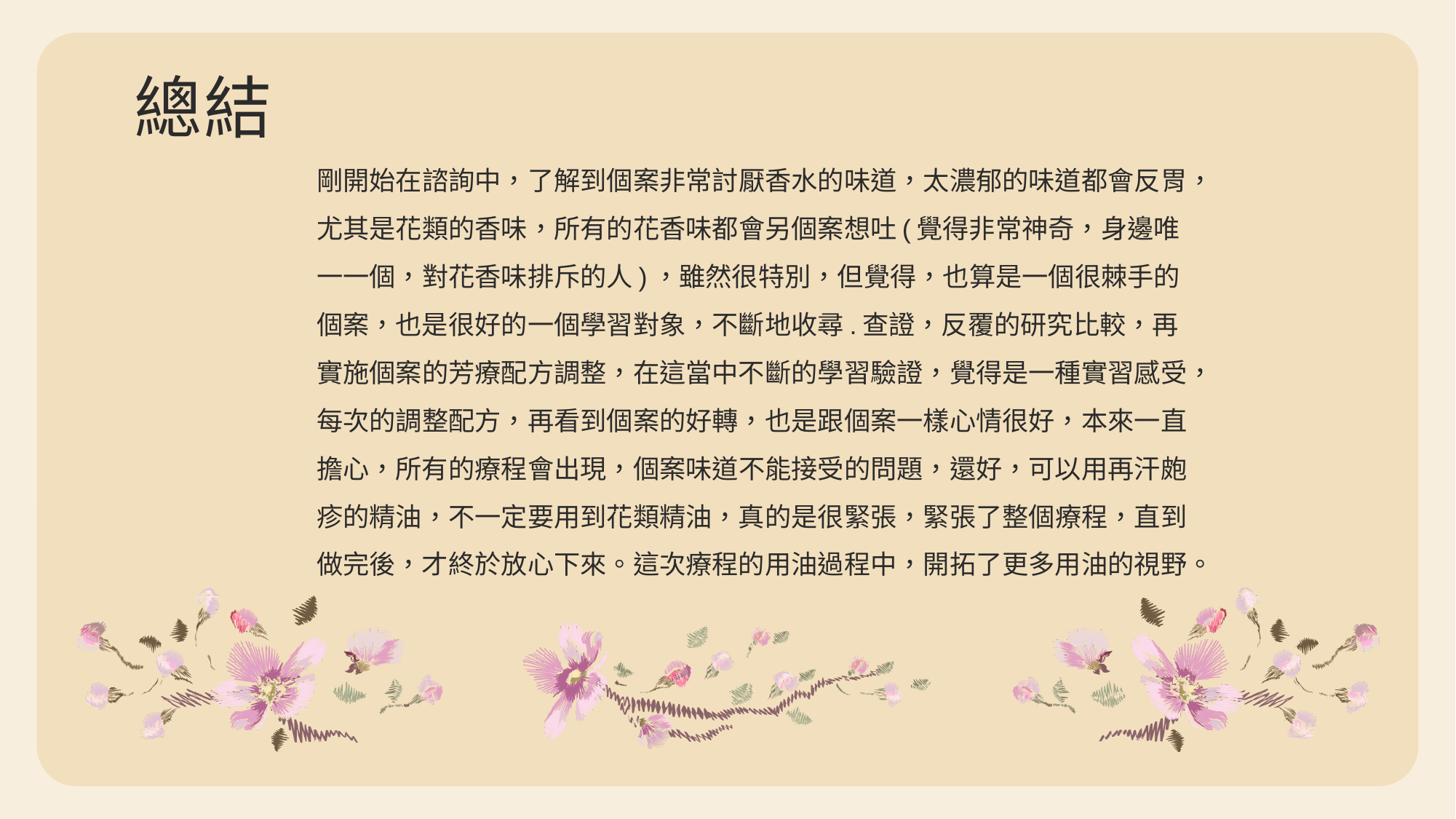

# 總結
剛開始在諮詢中，了解到個案非常討厭香水的味道，太濃郁的味道都會反胃，尤其是花類的香味，所有的花香味都會另個案想吐(覺得非常神奇，身邊唯一一個，對花香味排斥的人)，雖然很特別，但覺得，也算是一個很棘手的個案，也是很好的一個學習對象，不斷地收尋.查證，反覆的研究比較，再實施個案的芳療配方調整，在這當中不斷的學習驗證，覺得是一種實習感受，每次的調整配方，再看到個案的好轉，也是跟個案一樣心情很好，本來一直擔心，所有的療程會出現，個案味道不能接受的問題，還好，可以用再汗皰疹的精油，不一定要用到花類精油，真的是很緊張，緊張了整個療程，直到做完後，才終於放心下來。這次療程的用油過程中，開拓了更多用油的視野。